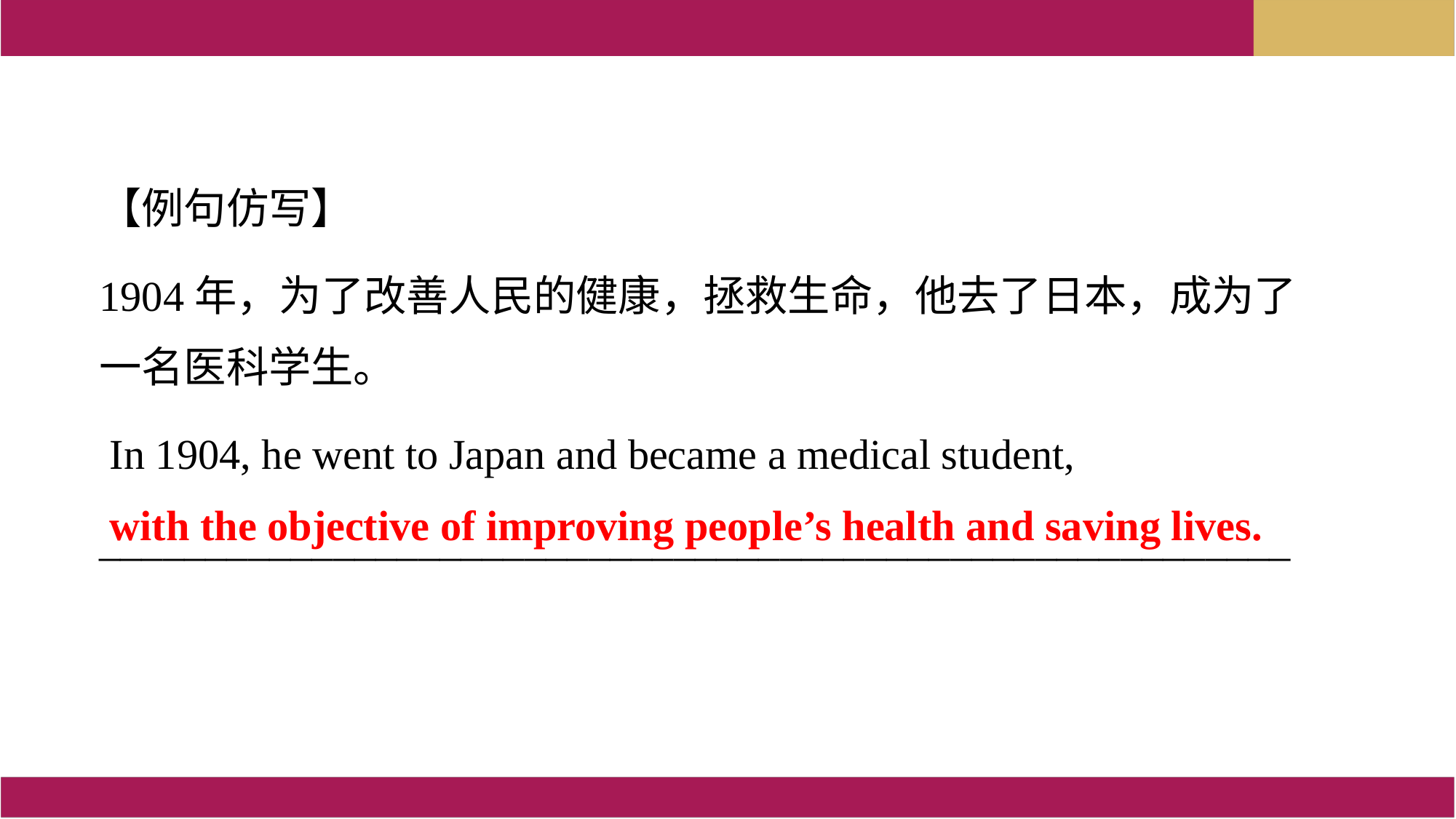

【例句仿写】
1904年，为了改善人民的健康，拯救生命，他去了日本，成为了一名医科学生。
 In 1904, he went to Japan and became a medical student,
________________________________________________________
 with the objective of improving people’s health and saving lives.